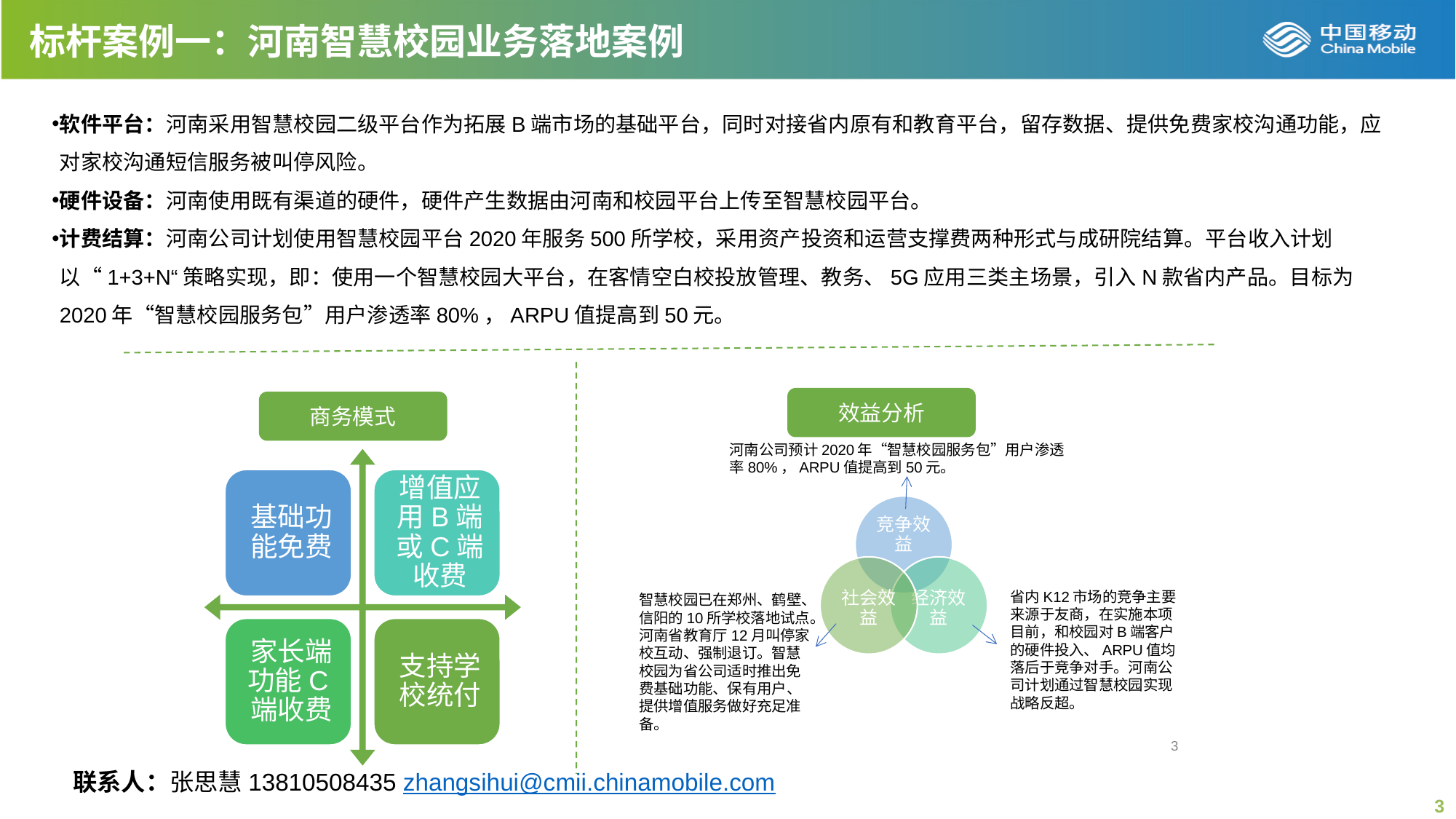

标杆案例一：河南智慧校园业务落地案例
软件平台：河南采用智慧校园二级平台作为拓展B端市场的基础平台，同时对接省内原有和教育平台，留存数据、提供免费家校沟通功能，应对家校沟通短信服务被叫停风险。
硬件设备：河南使用既有渠道的硬件，硬件产生数据由河南和校园平台上传至智慧校园平台。
计费结算：河南公司计划使用智慧校园平台2020年服务500所学校，采用资产投资和运营支撑费两种形式与成研院结算。平台收入计划以“1+3+N“策略实现，即：使用一个智慧校园大平台，在客情空白校投放管理、教务、5G应用三类主场景，引入N款省内产品。目标为2020年“智慧校园服务包”用户渗透率80%，ARPU值提高到50元。
效益分析
商务模式
河南公司预计2020年“智慧校园服务包”用户渗透率80%，ARPU值提高到50元。
基础功能免费
增值应用B端或C端收费
家长端功能C端收费
支持学校统付
竞争效益
经济效益
社会效益
省内K12市场的竞争主要来源于友商，在实施本项目前，和校园对B端客户的硬件投入、ARPU值均落后于竞争对手。河南公司计划通过智慧校园实现战略反超。
智慧校园已在郑州、鹤壁、信阳的10所学校落地试点。河南省教育厅12月叫停家校互动、强制退订。智慧校园为省公司适时推出免费基础功能、保有用户、提供增值服务做好充足准备。
3
联系人：张思慧13810508435 zhangsihui@cmii.chinamobile.com